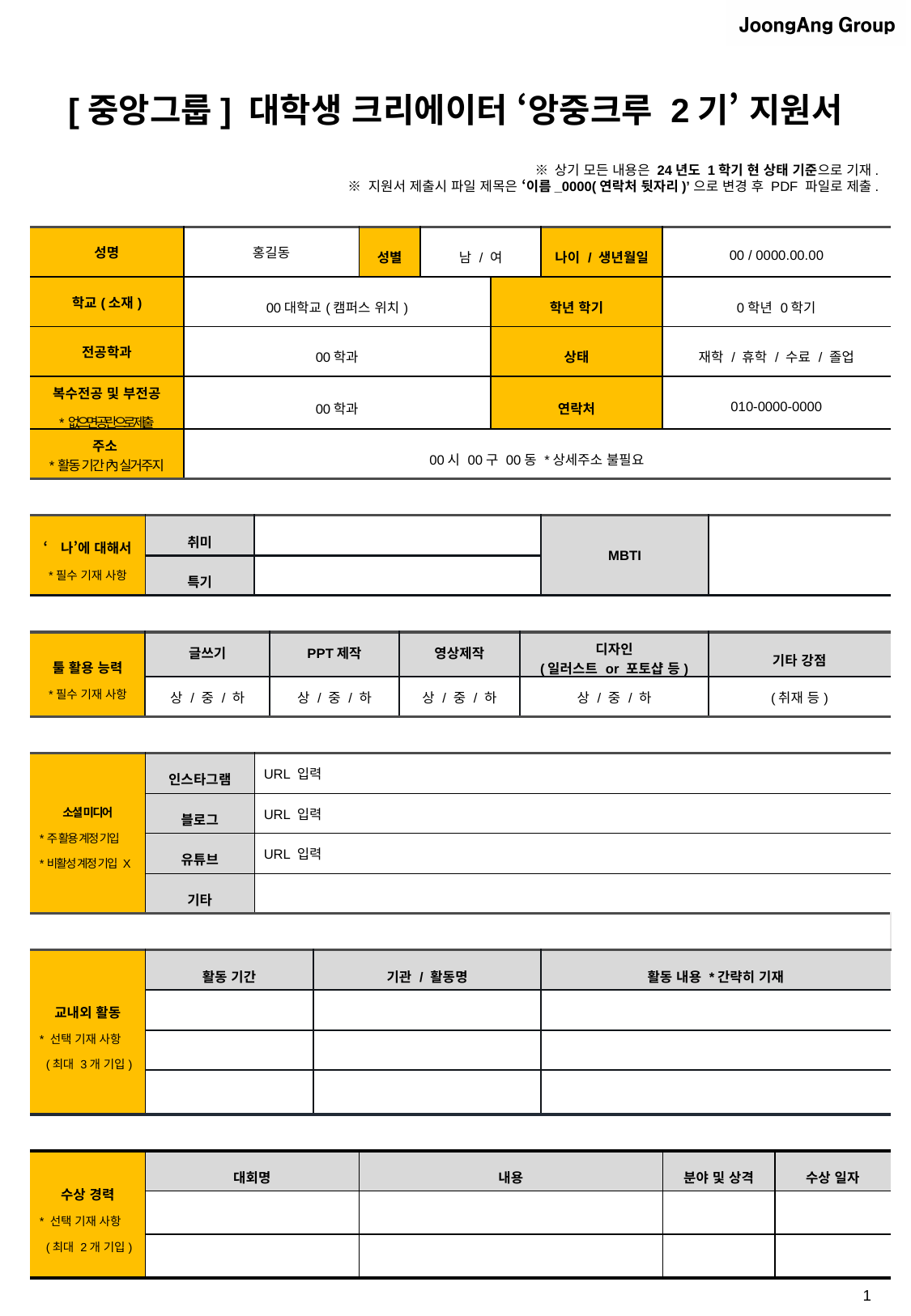

※ 상기 모든 내용은 24년도 1학기 현 상태 기준으로 기재.
※ 지원서 제출시 파일 제목은 ‘이름_0000(연락처 뒷자리)’으로 변경 후 PDF 파일로 제출.
| 성명 |  | 홍길동 |  |  |  | 성별 |  | 남 / 여 |  |  | 나이 / 생년월일 | 00 / 0000.00.00 |  |  |
| --- | --- | --- | --- | --- | --- | --- | --- | --- | --- | --- | --- | --- | --- | --- |
| 학교(소재) |  | 00대학교(캠퍼스 위치) |  |  |  |  |  |  | 학년 학기 |  |  | 0학년 0학기 |  |  |
| 전공학과 |  | 00학과 |  |  |  |  |  |  | 상태 |  |  | 재학 / 휴학 / 수료 / 졸업 |  |  |
| 복수전공 및 부전공 \* 없으면 공란으로 제출 |  | 00학과 |  |  |  |  |  |  | 연락처 |  |  | 010-0000-0000 |  |  |
| 주소 \*활동 기간 內 실거주지 |  | 00시 00구 00동 \*상세주소 불필요 |  |  |  |  |  |  |  |  |  |  |  |  |
|  |  |  |  |  |  |  |  |  |  |  |  |  |  |  |
| ‘나’에 대해서 \*필수 기재 사항 | 취미 |  |  |  |  |  |  |  |  |  | MBTI |  |  |  |
|  | 특기 |  |  |  |  |  |  |  |  |  |  |  |  |  |
|  |  |  |  |  |  |  |  |  |  |  |  |  |  |  |
| 툴 활용 능력 \*필수 기재 사항 | 글쓰기 |  |  | PPT제작 |  |  | 영상제작 |  | 디자인(일러스트 or 포토샵 등) | 디자인 (일러스트 or 포토샵 등) |  |  | 기타 강점 |  |
|  | 상 / 중 / 하 |  |  | 상 / 중 / 하 |  |  | 상 / 중 / 하 |  | 상 / 중 / 하 | 상 / 중 / 하 |  |  | (취재 등) |  |
|  |  |  |  |  |  |  |  |  |  |  |  |  |  |  |
| 소셜 미디어 \*주 활용 계정 기입 \*비활성 계정 기입 X | 인스타그램 |  | URL 입력 |  |  |  |  |  |  |  |  |  |  |  |
|  | 블로그 |  | URL 입력 |  |  |  |  |  |  |  |  |  |  |  |
|  | 유튜브 |  | URL 입력 |  |  |  |  |  |  |  |  |  |  |  |
|  | 기타 |  |  |  |  |  |  |  |  |  |  |  |  |  |
|  |  |  |  |  |  |  |  |  |  |  |  |  |  |  |
| 교내외 활동 \* 선택 기재 사항 (최대 3개 기입) | 활동 기간 |  |  |  | 기관 / 활동명 |  |  |  |  |  | 활동 내용 \*간략히 기재 |  |  |  |
|  |  |  |  |  |  |  |  |  |  |  |  |  |  |  |
|  |  |  |  |  |  |  |  |  |  |  |  |  |  |  |
|  |  |  |  |  |  |  |  |  |  |  |  |  |  |  |
|  |  |  |  |  |  |  |  |  |  |  |  |  |  |  |
| 수상 경력 \* 선택 기재 사항 (최대 2개 기입) | 대회명 |  |  |  |  | 내용 |  |  |  |  |  | 분야 및 상격 |  | 수상 일자 |
|  |  |  |  |  |  |  |  |  |  |  |  |  |  |  |
|  |  |  |  |  |  |  |  |  |  |  |  |  |  |  |
1